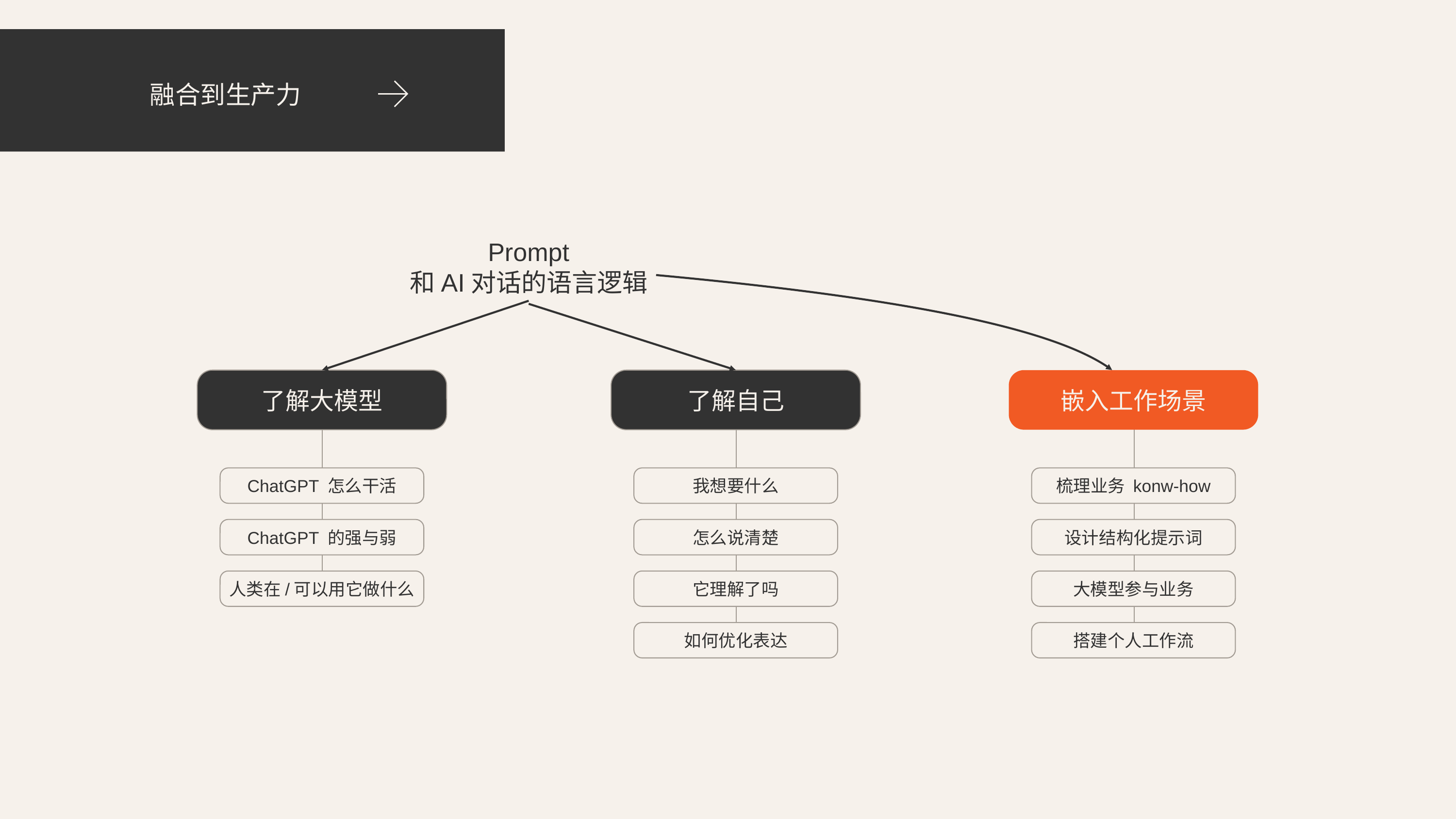

融合到生产力

培训项目模式：

外部：付费课程
内部：立项激励
Prompt
和AI对话的语言逻辑
了解大模型
了解自己

ChatGPT 怎么干活
我想要什么
ChatGPT 的强与弱
怎么说清楚
人类在/可以用它做什么
它理解了吗
如何优化表达

课程形式：

嵌入工作场景
7+7=14天
7天知识学习（视频课观看加1次直播互动）
7天业务实战（每人设定3个工作场景，最终选定一个作为第二周的实战目标）

梳理业务 konw-how
设计结构化提示词
完课成果：
大模型参与业务

掌握提示词知识和方法
至少用AI实现工作场景中的一个重度任务的自动化
获得结课证书
获得微软+讯飞的智能体证书（认证）
搭建个人工作流